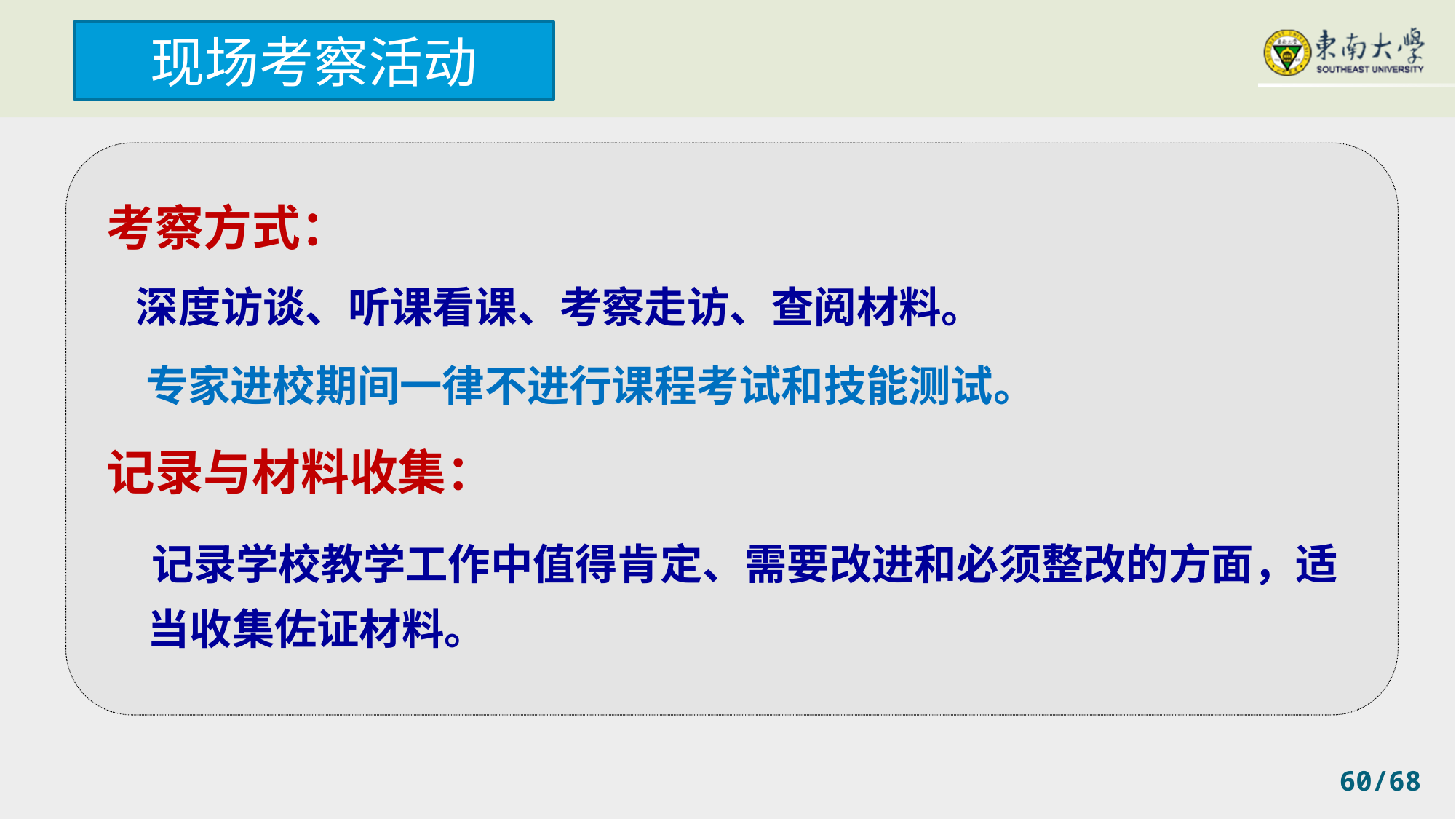

现场考察活动

考察方式：
  深度访谈、听课看课、考察走访、查阅材料。
   专家进校期间一律不进行课程考试和技能测试。
记录与材料收集：
   记录学校教学工作中值得肯定、需要改进和必须整改的方面，适当收集佐证材料。